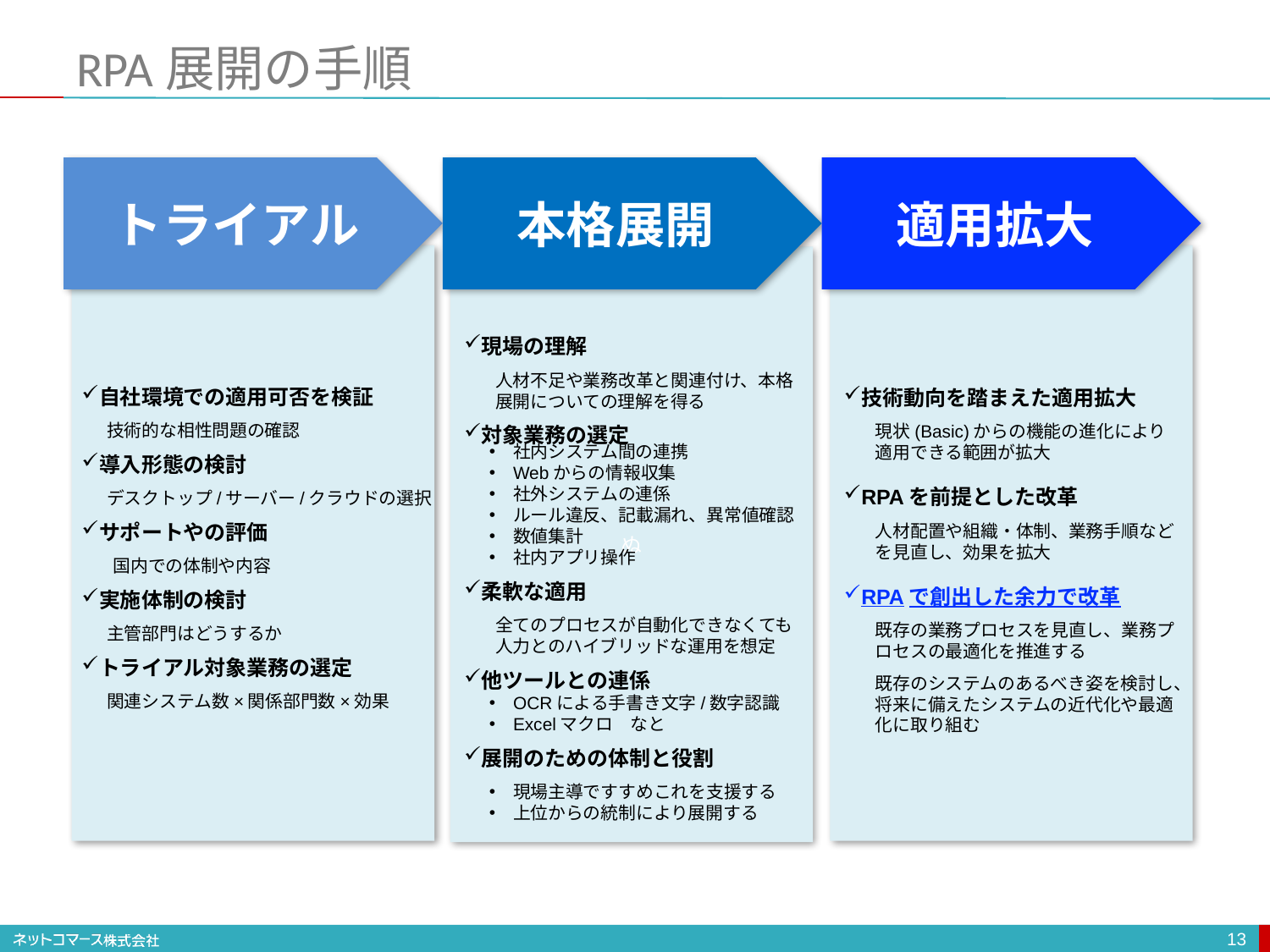

# RPA展開の手順
トライアル
本格展開
ぬ
現場の理解
人材不足や業務改革と関連付け、本格展開についての理解を得る
対象業務の選定
社内システム間の連携
Webからの情報収集
社外システムの連係
ルール違反、記載漏れ、異常値確認
数値集計
社内アプリ操作
柔軟な適用
全てのプロセスが自動化できなくても人力とのハイブリッドな運用を想定
他ツールとの連係
OCRによる手書き文字/数字認識
Excelマクロ　なと
展開のための体制と役割
現場主導ですすめこれを支援する
上位からの統制により展開する
適用拡大

技術動向を踏まえた適用拡大
現状(Basic)からの機能の進化により適用できる範囲が拡大
RPAを前提とした改革
人材配置や組織・体制、業務手順などを見直し、効果を拡大
RPAで創出した余力で改革
既存の業務プロセスを見直し、業務プロセスの最適化を推進する
既存のシステムのあるべき姿を検討し、将来に備えたシステムの近代化や最適化に取り組む

自社環境での適用可否を検証
技術的な相性問題の確認
導入形態の検討
デスクトップ/サーバー/クラウドの選択
サポートやの評価
国内での体制や内容
実施体制の検討
主管部門はどうするか
トライアル対象業務の選定
関連システム数×関係部門数×効果
13